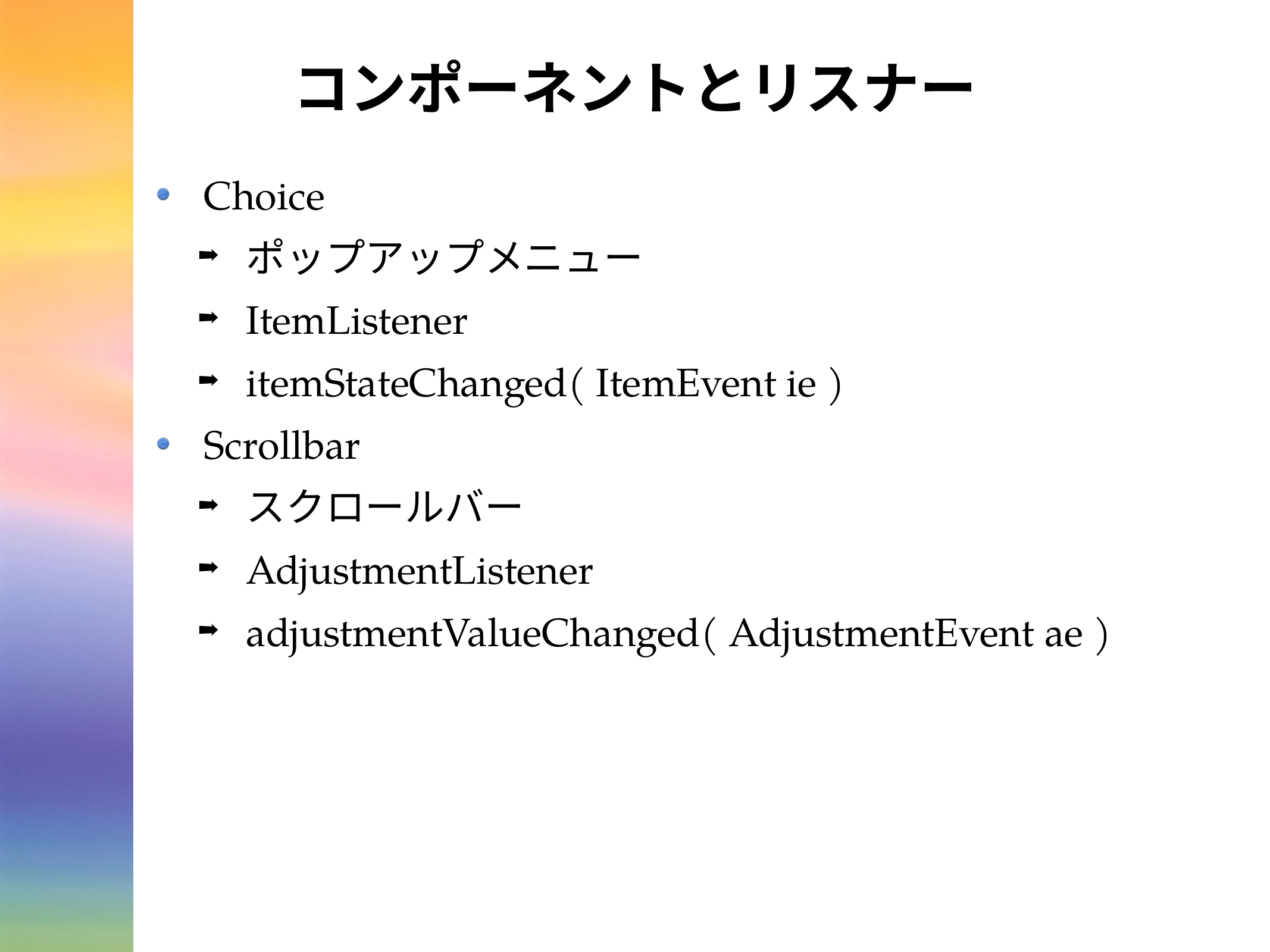

# コンポーネントとリスナー
Choice
ポップアップメニュー
ItemListener
itemStateChanged( ItemEvent ie )
Scrollbar
スクロールバー
AdjustmentListener
adjustmentValueChanged( AdjustmentEvent ae )